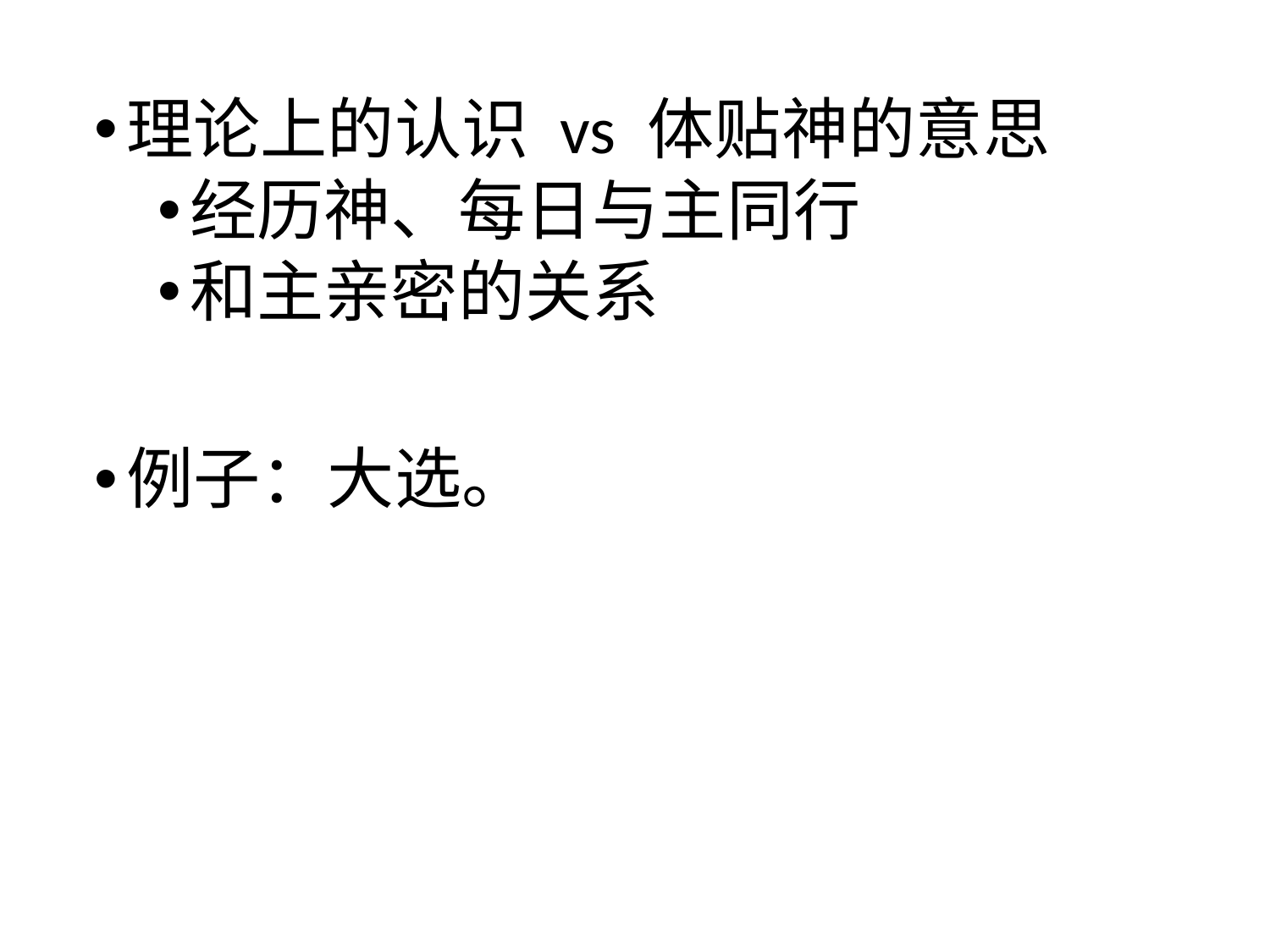

理论上的认识 vs 体贴神的意思
经历神、每日与主同行
和主亲密的关系

例子：大选。